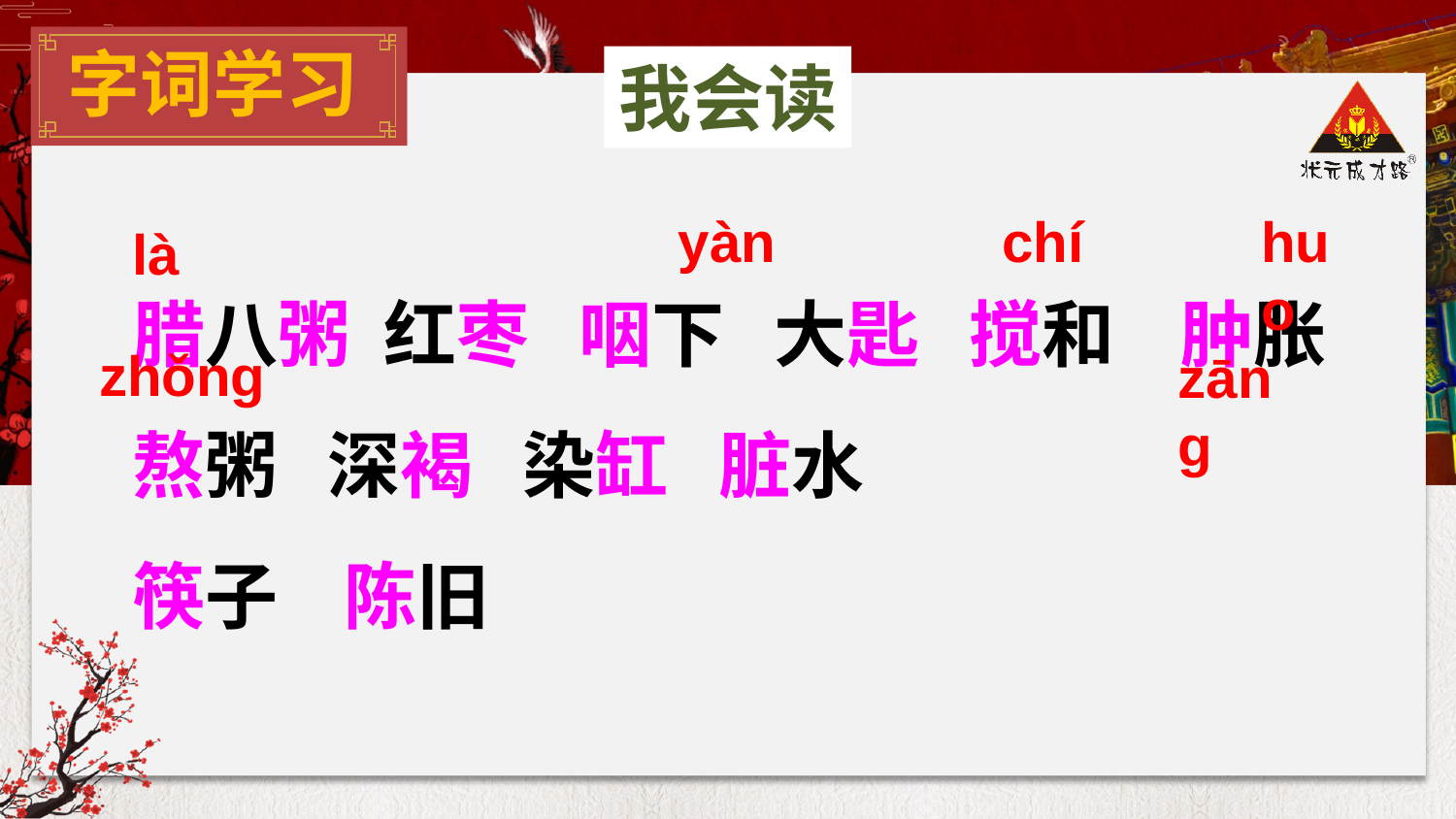

字词学习
我会读
yàn
chí
huo
là
腊八粥  红枣   咽下   大匙   搅和    肿胀    熬粥   深褐   染缸   脏水
筷子    陈旧
zhǒnɡ
zānɡ